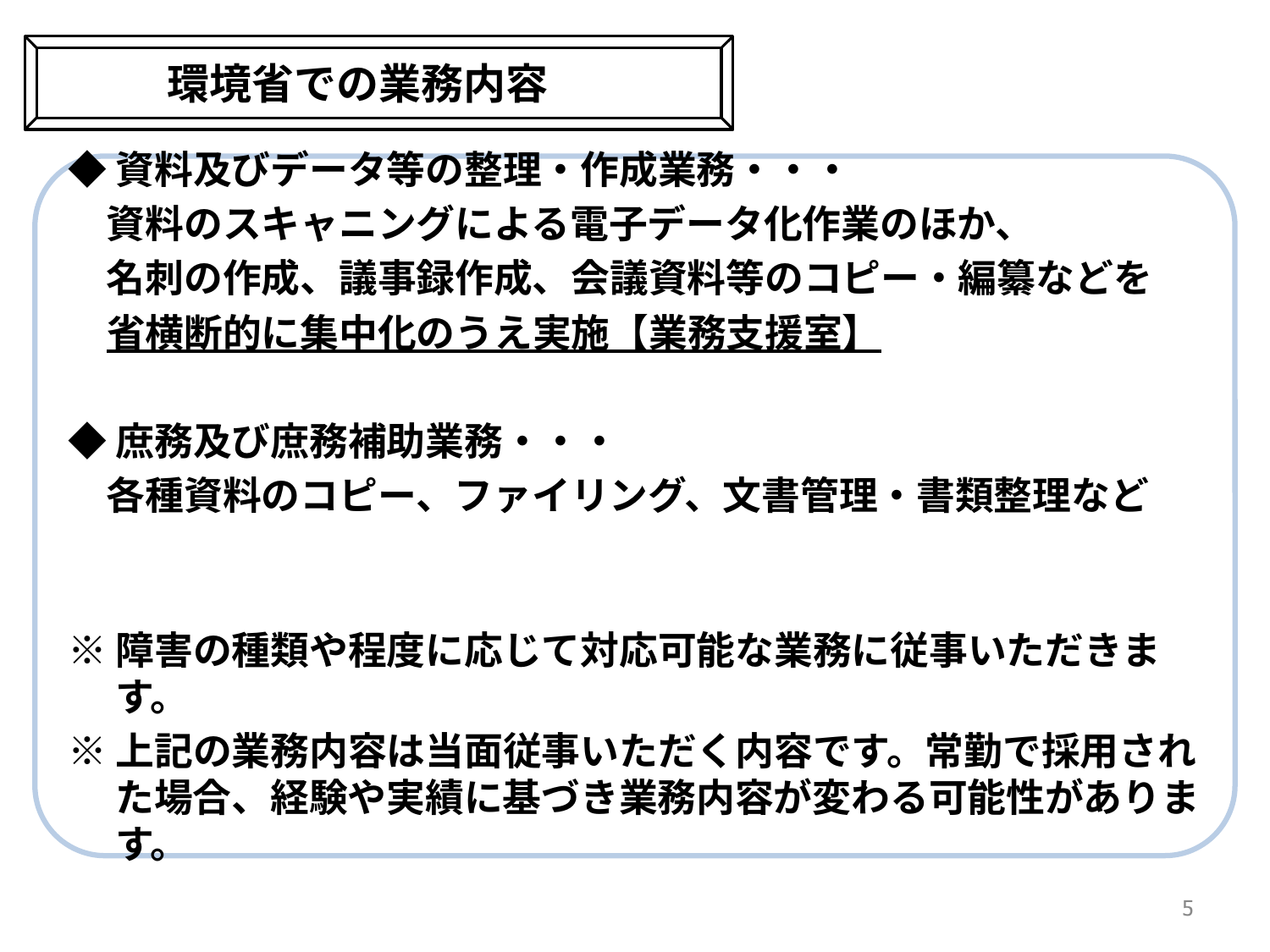

環境省での業務内容
◆資料及びデータ等の整理・作成業務・・・
　資料のスキャニングによる電子データ化作業のほか、
　名刺の作成、議事録作成、会議資料等のコピー・編纂などを
　省横断的に集中化のうえ実施【業務支援室】

◆庶務及び庶務補助業務・・・
　各種資料のコピー、ファイリング、文書管理・書類整理など

※障害の種類や程度に応じて対応可能な業務に従事いただきます。
※上記の業務内容は当面従事いただく内容です。常勤で採用された場合、経験や実績に基づき業務内容が変わる可能性があります。
5